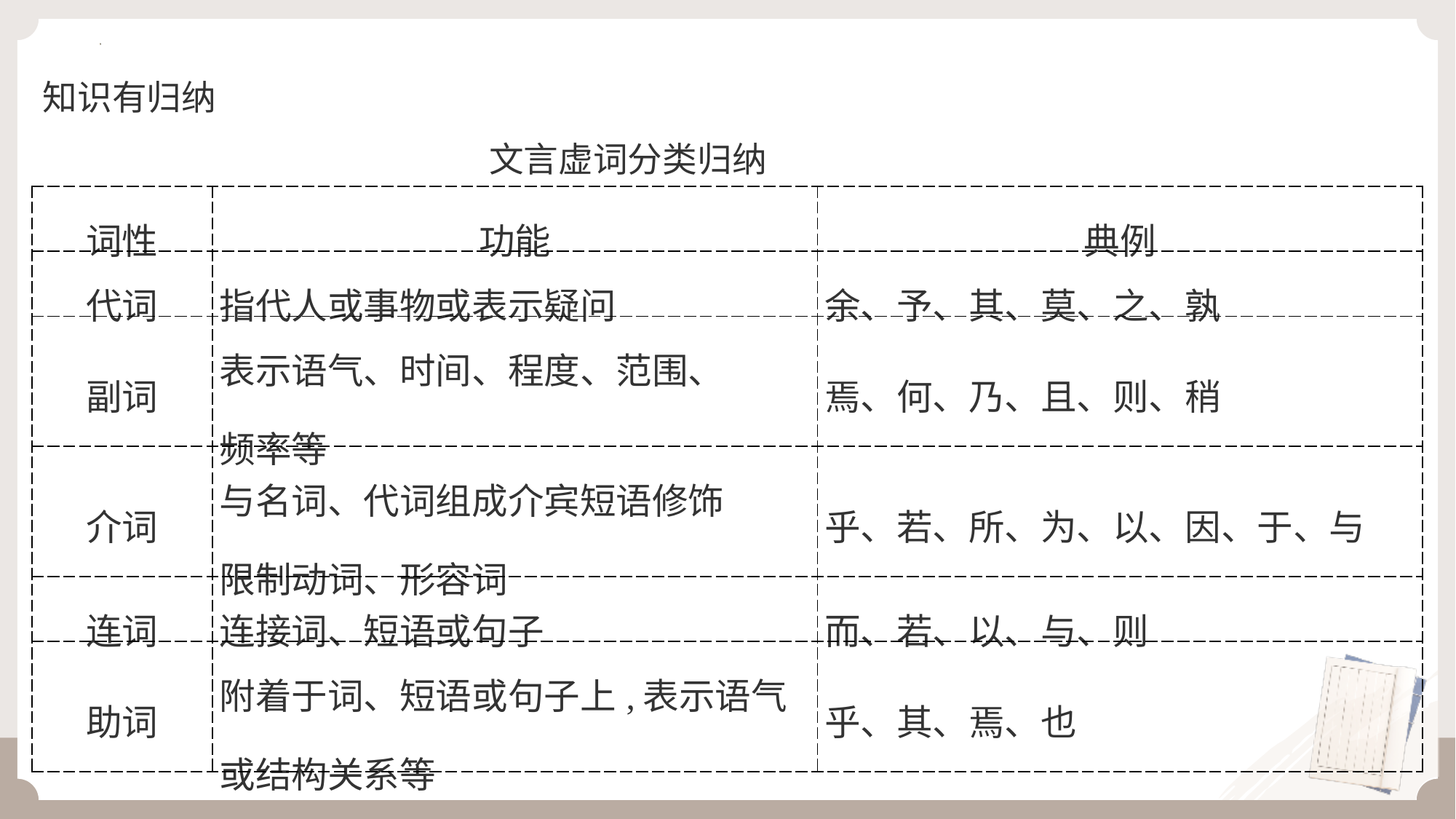

知识有归纳
文言虚词分类归纳
| 词性 | 功能 | 典例 |
| --- | --- | --- |
| 代词 | 指代人或事物或表示疑问 | 余、予、其、莫、之、孰 |
| 副词 | 表示语气、时间、程度、范围、 频率等 | 焉、何、乃、且、则、稍 |
| 介词 | 与名词、代词组成介宾短语修饰 限制动词、形容词 | 乎、若、所、为、以、因、于、与 |
| 连词 | 连接词、短语或句子 | 而、若、以、与、则 |
| 助词 | 附着于词、短语或句子上,表示语气 或结构关系等 | 乎、其、焉、也 |